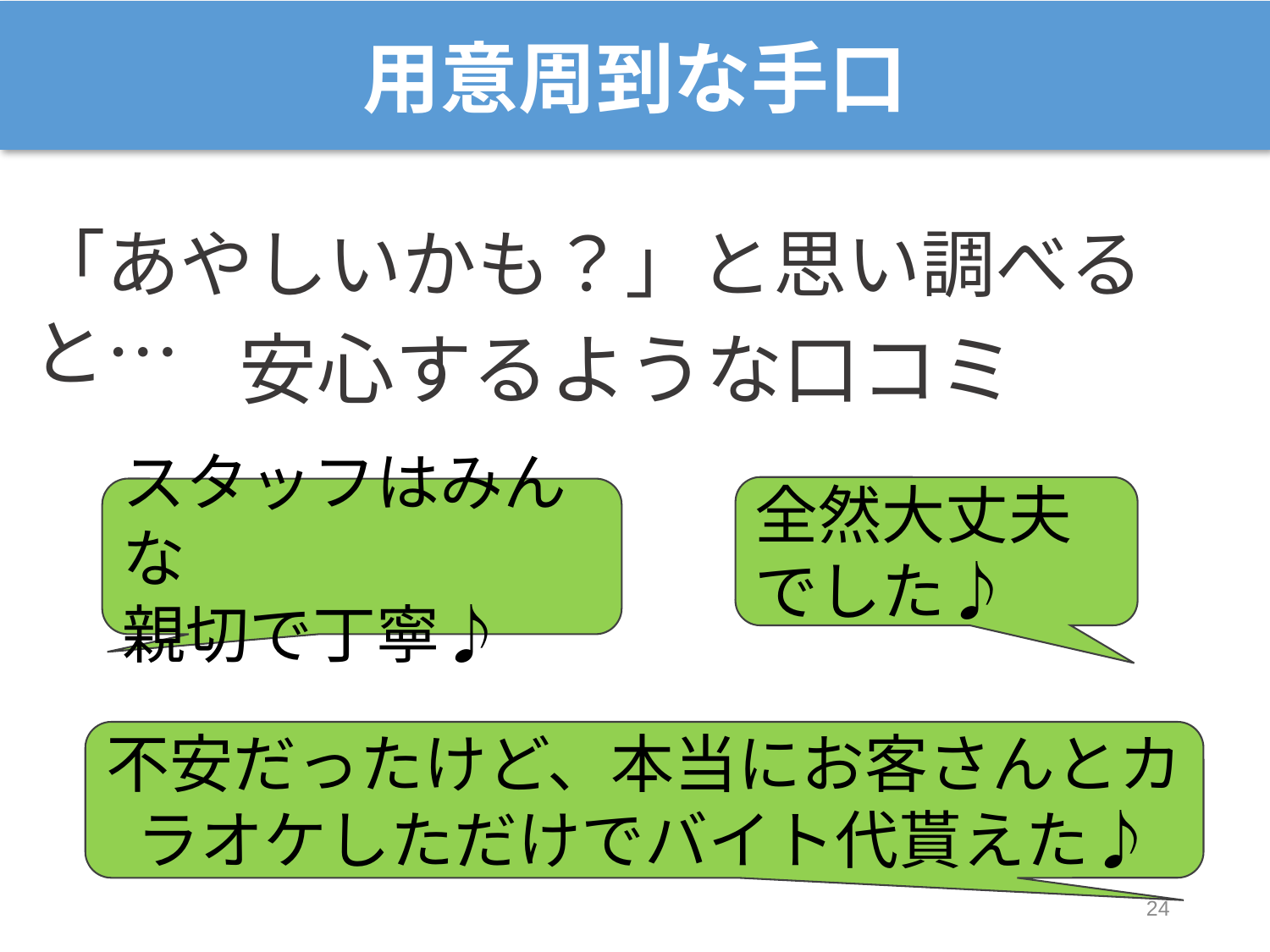

用意周到な手口
「あやしいかも？」と思い調べると…
安心するような口コミ
全然大丈夫
でした♪
スタッフはみんな
親切で丁寧♪
不安だったけど、本当にお客さんとカラオケしただけでバイト代貰えた♪
24